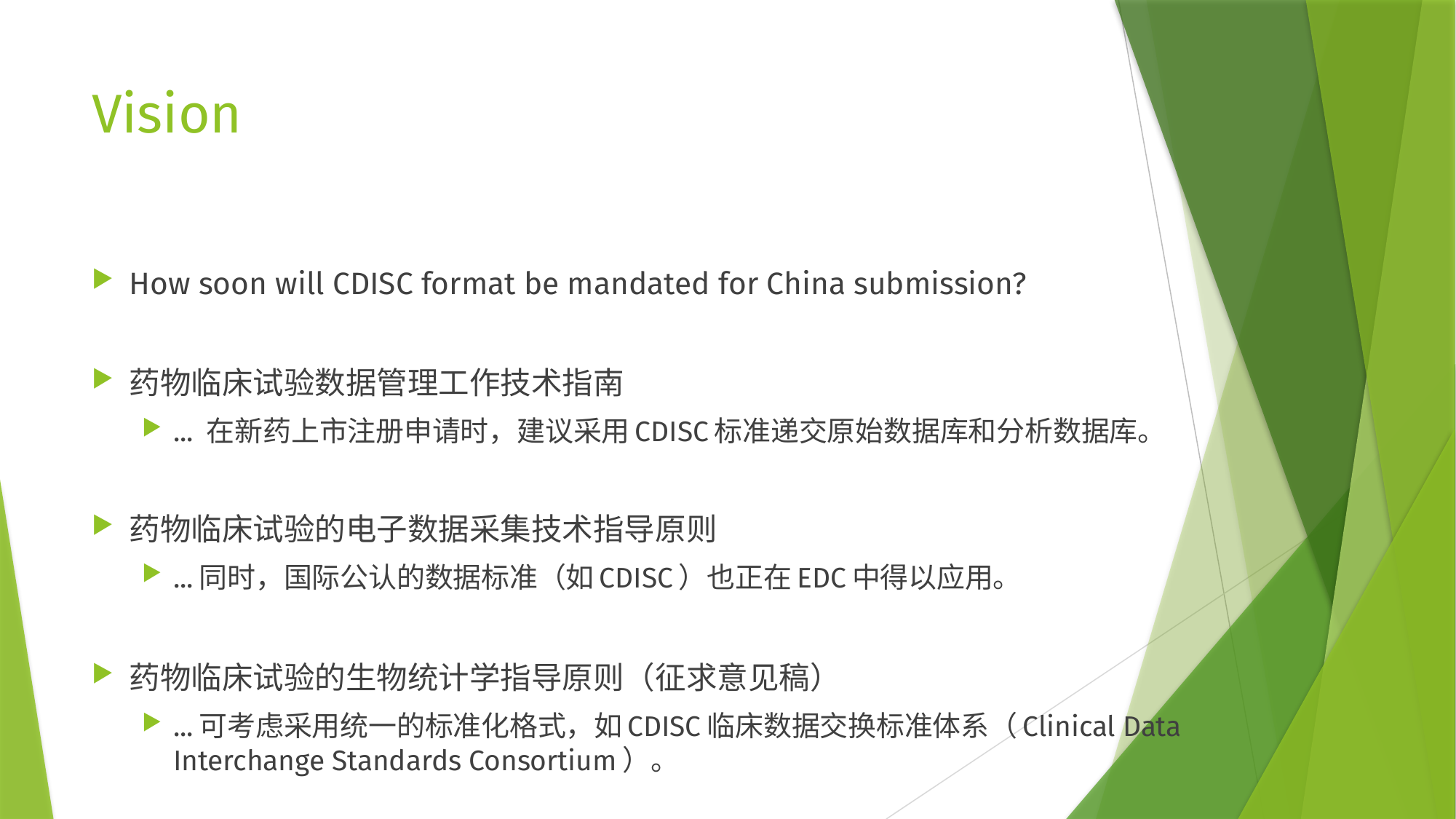

# Vision
How soon will CDISC format be mandated for China submission?

药物临床试验数据管理工作技术指南
... 在新药上市注册申请时，建议采用CDISC标准递交原始数据库和分析数据库。

药物临床试验的电子数据采集技术指导原则
...同时，国际公认的数据标准（如CDISC）也正在EDC中得以应用。

药物临床试验的生物统计学指导原则（征求意见稿）
...可考虑采用统一的标准化格式，如CDISC临床数据交换标准体系（Clinical Data Interchange Standards Consortium）。